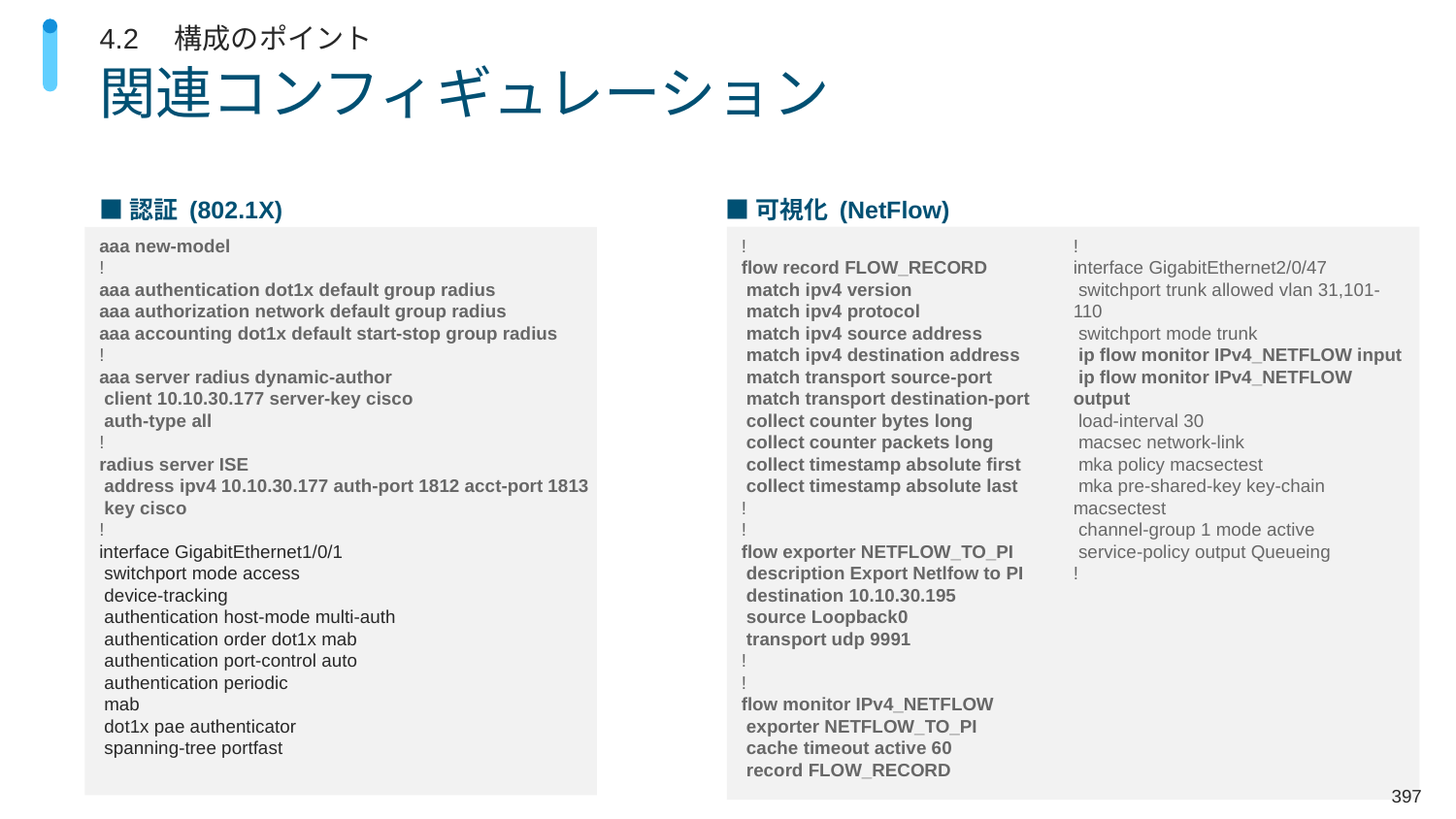

4.2　構成のポイント
# 関連コンフィギュレーション
■認証 (802.1X)
■可視化 (NetFlow)
aaa new-model
!
aaa authentication dot1x default group radius
aaa authorization network default group radius
aaa accounting dot1x default start-stop group radius
!
aaa server radius dynamic-author
 client 10.10.30.177 server-key cisco
 auth-type all
!
radius server ISE
 address ipv4 10.10.30.177 auth-port 1812 acct-port 1813
 key cisco
!
interface GigabitEthernet1/0/1
 switchport mode access
 device-tracking
 authentication host-mode multi-auth
 authentication order dot1x mab
 authentication port-control auto
 authentication periodic
 mab
 dot1x pae authenticator
 spanning-tree portfast
!
flow record FLOW_RECORD
 match ipv4 version
 match ipv4 protocol
 match ipv4 source address
 match ipv4 destination address
 match transport source-port
 match transport destination-port
 collect counter bytes long
 collect counter packets long
 collect timestamp absolute first
 collect timestamp absolute last
!
!
flow exporter NETFLOW_TO_PI
 description Export Netlfow to PI
 destination 10.10.30.195
 source Loopback0
 transport udp 9991
!
!
flow monitor IPv4_NETFLOW
 exporter NETFLOW_TO_PI
 cache timeout active 60
 record FLOW_RECORD
!
interface GigabitEthernet2/0/47
 switchport trunk allowed vlan 31,101-110
 switchport mode trunk
 ip flow monitor IPv4_NETFLOW input
 ip flow monitor IPv4_NETFLOW output
 load-interval 30
 macsec network-link
 mka policy macsectest
 mka pre-shared-key key-chain macsectest
 channel-group 1 mode active
 service-policy output Queueing
!

397